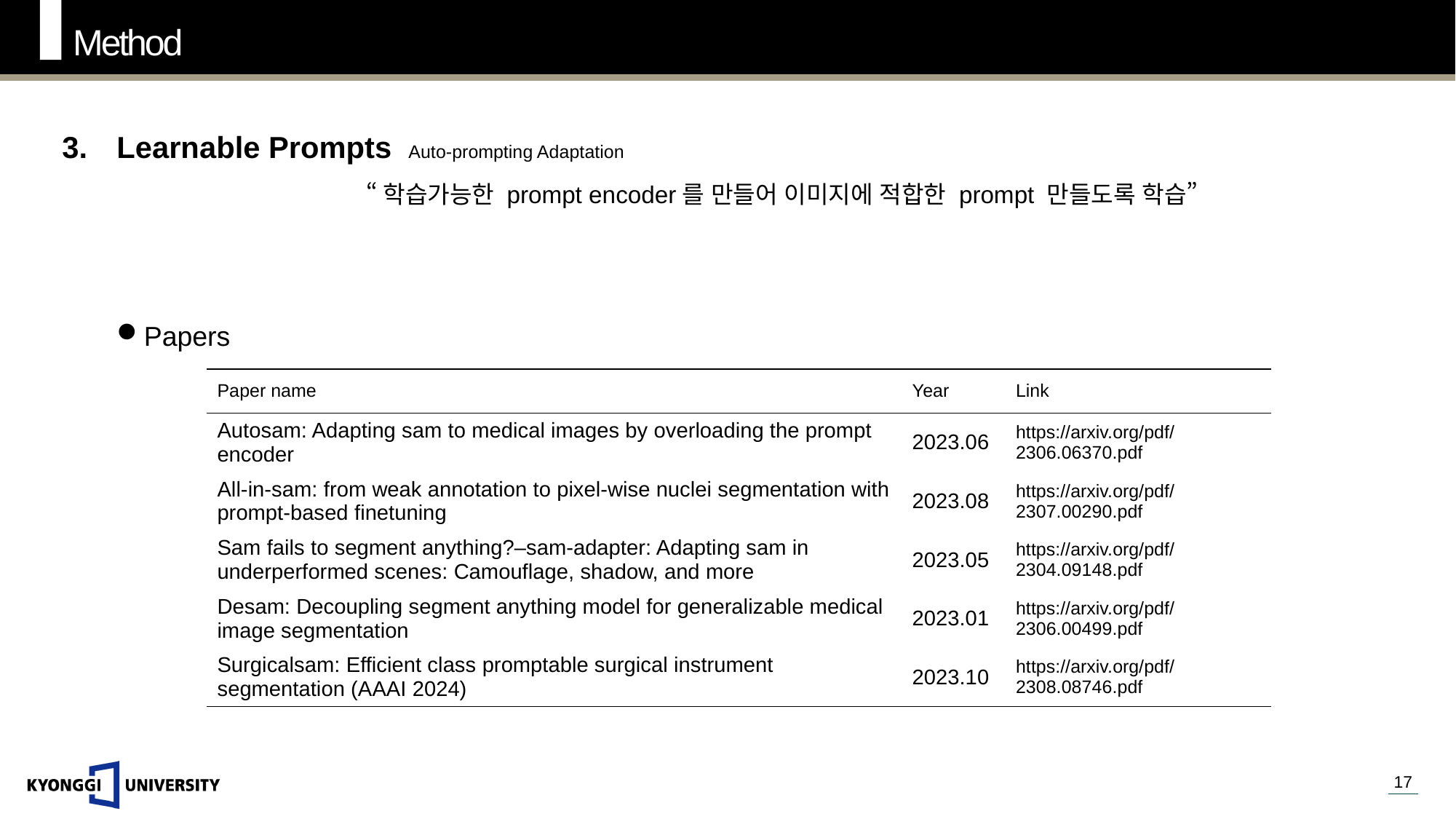

Method
Learnable Prompts  Auto-prompting Adaptation
“학습가능한 prompt encoder를 만들어 이미지에 적합한 prompt 만들도록 학습”

Papers

| Paper name | Year | Link |
| --- | --- | --- |
| Autosam: Adapting sam to medical images by overloading the prompt encoder | 2023.06 | https://arxiv.org/pdf/2306.06370.pdf |
| All-in-sam: from weak annotation to pixel-wise nuclei segmentation with prompt-based finetuning | 2023.08 | https://arxiv.org/pdf/2307.00290.pdf |
| Sam fails to segment anything?–sam-adapter: Adapting sam in underperformed scenes: Camouflage, shadow, and more | 2023.05 | https://arxiv.org/pdf/2304.09148.pdf |
| Desam: Decoupling segment anything model for generalizable medical image segmentation | 2023.01 | https://arxiv.org/pdf/2306.00499.pdf |
| Surgicalsam: Efficient class promptable surgical instrument segmentation (AAAI 2024) | 2023.10 | https://arxiv.org/pdf/2308.08746.pdf |